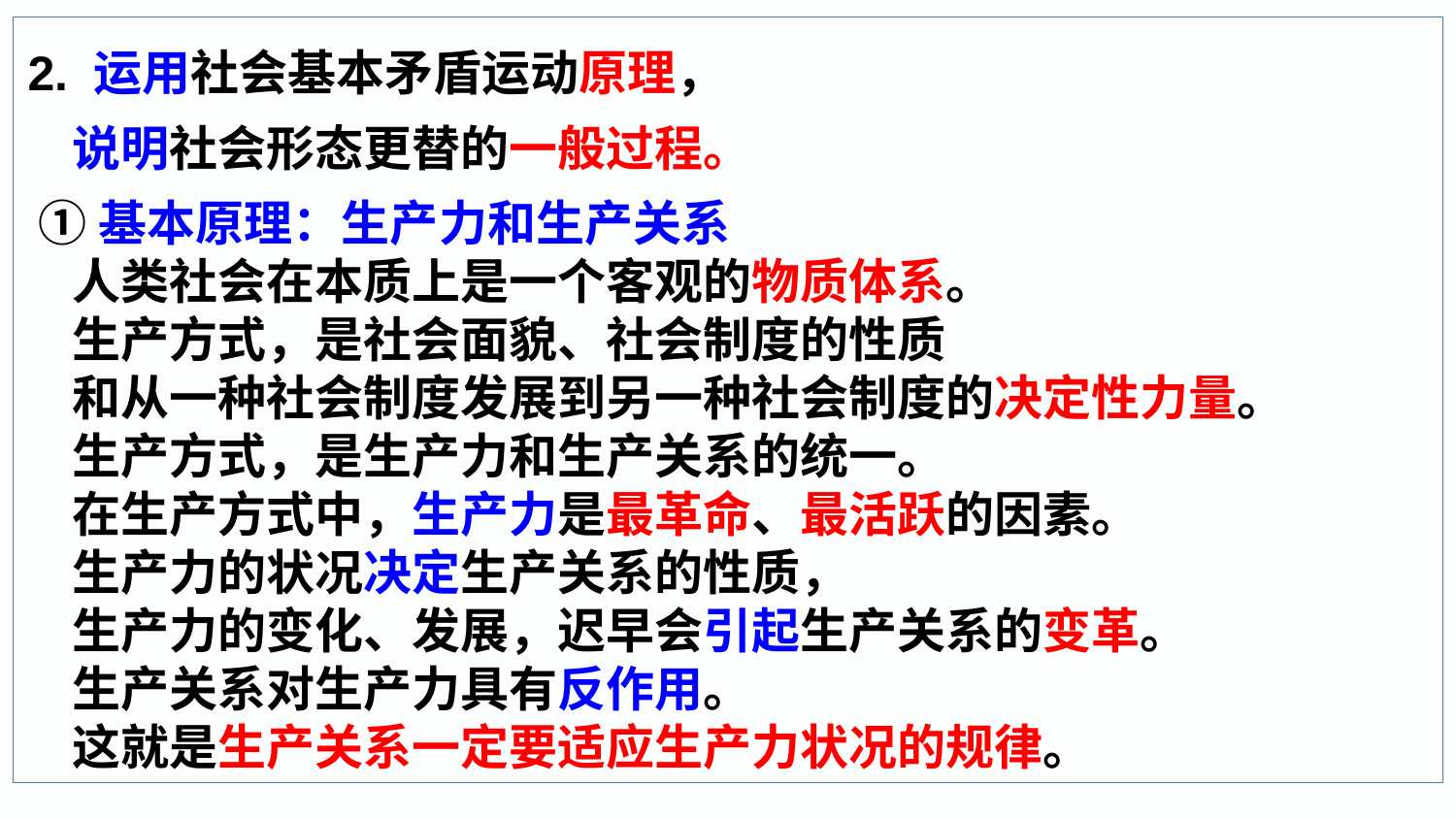

2. 运用社会基本矛盾运动原理，
   说明社会形态更替的一般过程。
 ①基本原理：生产力和生产关系
   人类社会在本质上是一个客观的物质体系。
   生产方式，是社会面貌、社会制度的性质
   和从一种社会制度发展到另一种社会制度的决定性力量。
   生产方式，是生产力和生产关系的统一。
   在生产方式中，生产力是最革命、最活跃的因素。
   生产力的状况决定生产关系的性质，
   生产力的变化、发展，迟早会引起生产关系的变革。
   生产关系对生产力具有反作用。
   这就是生产关系一定要适应生产力状况的规律。